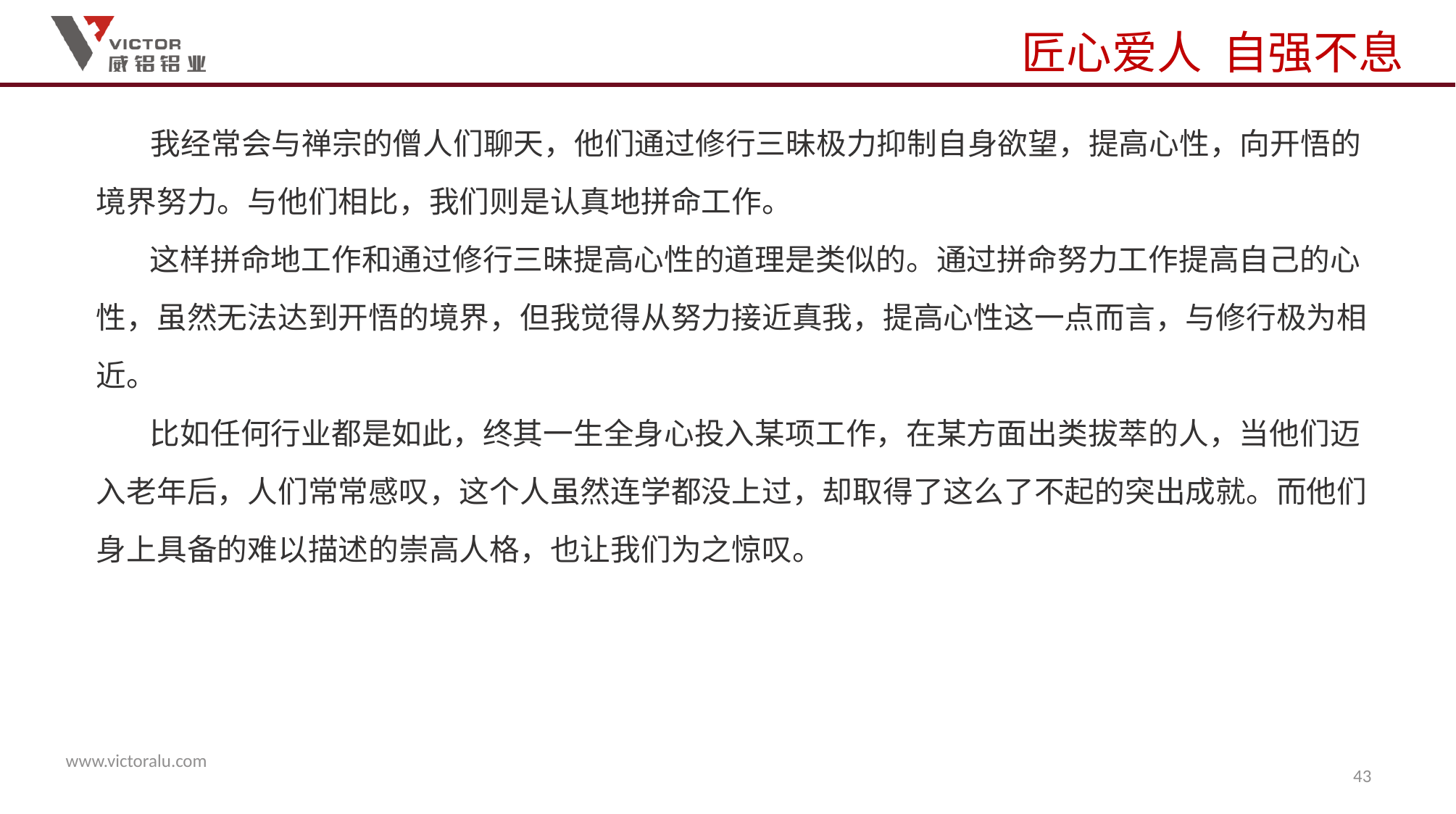

我经常会与禅宗的僧人们聊天，他们通过修行三昧极力抑制自身欲望，提高心性，向开悟的境界努力。与他们相比，我们则是认真地拼命工作。
        这样拼命地工作和通过修行三昧提高心性的道理是类似的。通过拼命努力工作提高自己的心性，虽然无法达到开悟的境界，但我觉得从努力接近真我，提高心性这一点而言，与修行极为相近。
        比如任何行业都是如此，终其一生全身心投入某项工作，在某方面出类拔萃的人，当他们迈入老年后，人们常常感叹，这个人虽然连学都没上过，却取得了这么了不起的突出成就。而他们身上具备的难以描述的崇高人格，也让我们为之惊叹。
43